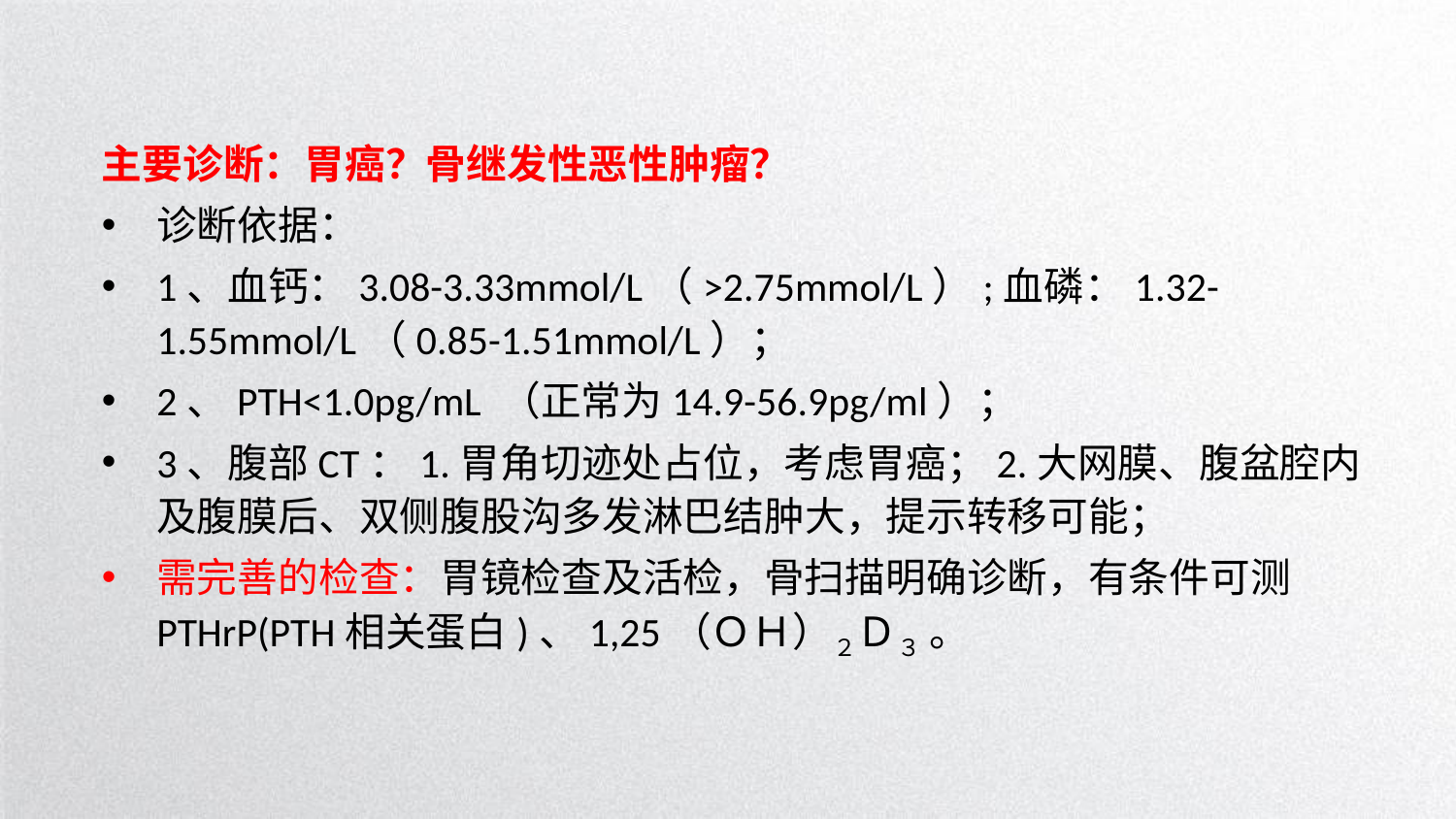

主要诊断：胃癌？骨继发性恶性肿瘤？
诊断依据：
1、血钙：3.08-3.33mmol/L（>2.75mmol/L）;血磷：1.32-1.55mmol/L（0.85-1.51mmol/L）；
2、PTH<1.0pg/mL （正常为14.9-56.9pg/ml）；
3、腹部CT：1.胃角切迹处占位，考虑胃癌；2.大网膜、腹盆腔内及腹膜后、双侧腹股沟多发淋巴结肿大，提示转移可能；
需完善的检查：胃镜检查及活检，骨扫描明确诊断，有条件可测PTHrP(PTH相关蛋白)、1,25（ＯＨ）２Ｄ３ 。